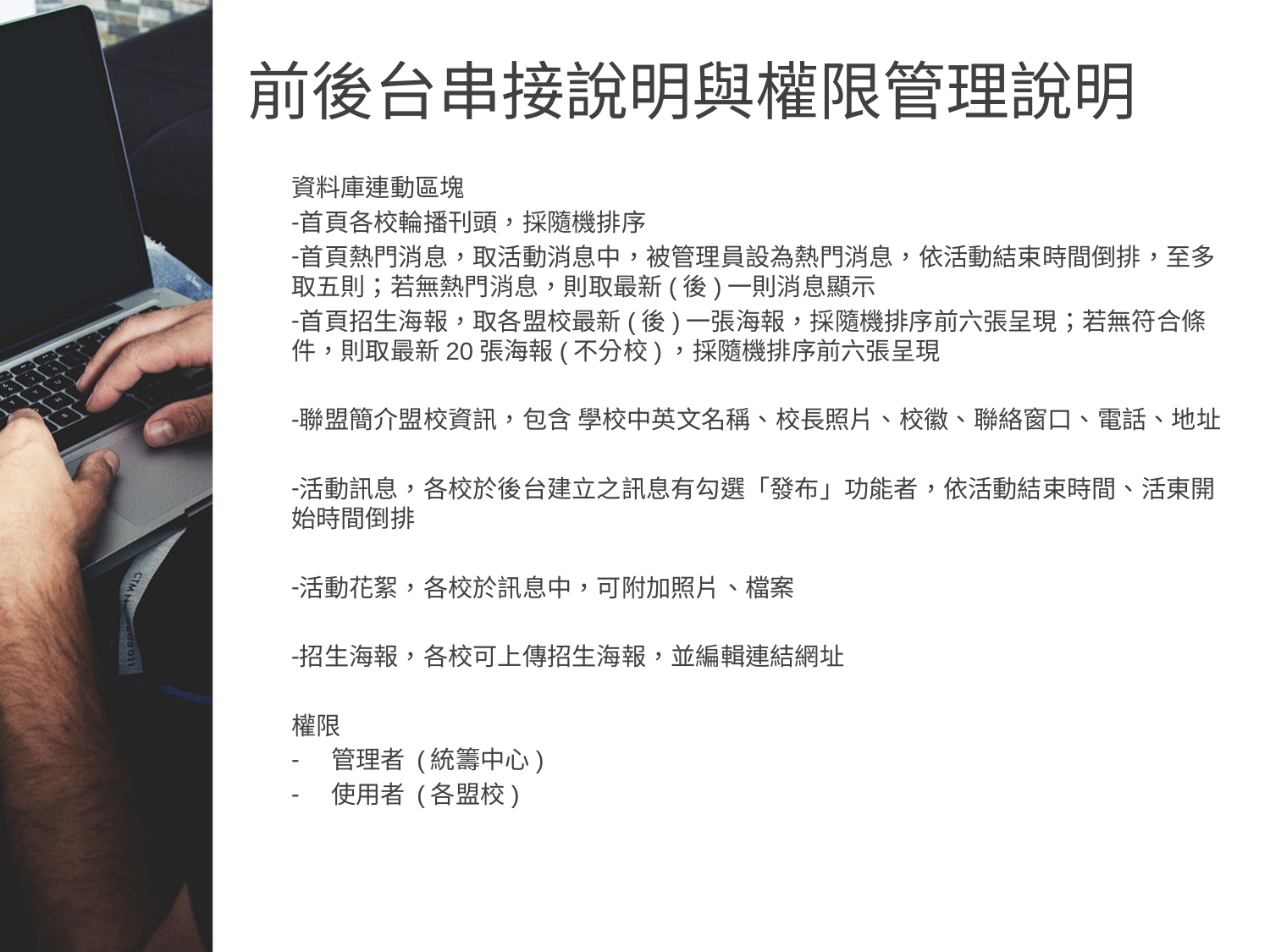

前後台串接說明與權限管理說明
資料庫連動區塊
首頁各校輪播刊頭，採隨機排序
首頁熱門消息，取活動消息中，被管理員設為熱門消息，依活動結束時間倒排，至多取五則；若無熱門消息，則取最新(後)一則消息顯示
首頁招生海報，取各盟校最新(後)一張海報，採隨機排序前六張呈現；若無符合條件，則取最新20張海報(不分校)，採隨機排序前六張呈現

聯盟簡介盟校資訊，包含 學校中英文名稱、校長照片、校徽、聯絡窗口、電話、地址

活動訊息，各校於後台建立之訊息有勾選「發布」功能者，依活動結束時間、活東開始時間倒排

活動花絮，各校於訊息中，可附加照片、檔案

招生海報，各校可上傳招生海報，並編輯連結網址

權限
管理者 (統籌中心)
使用者 (各盟校)